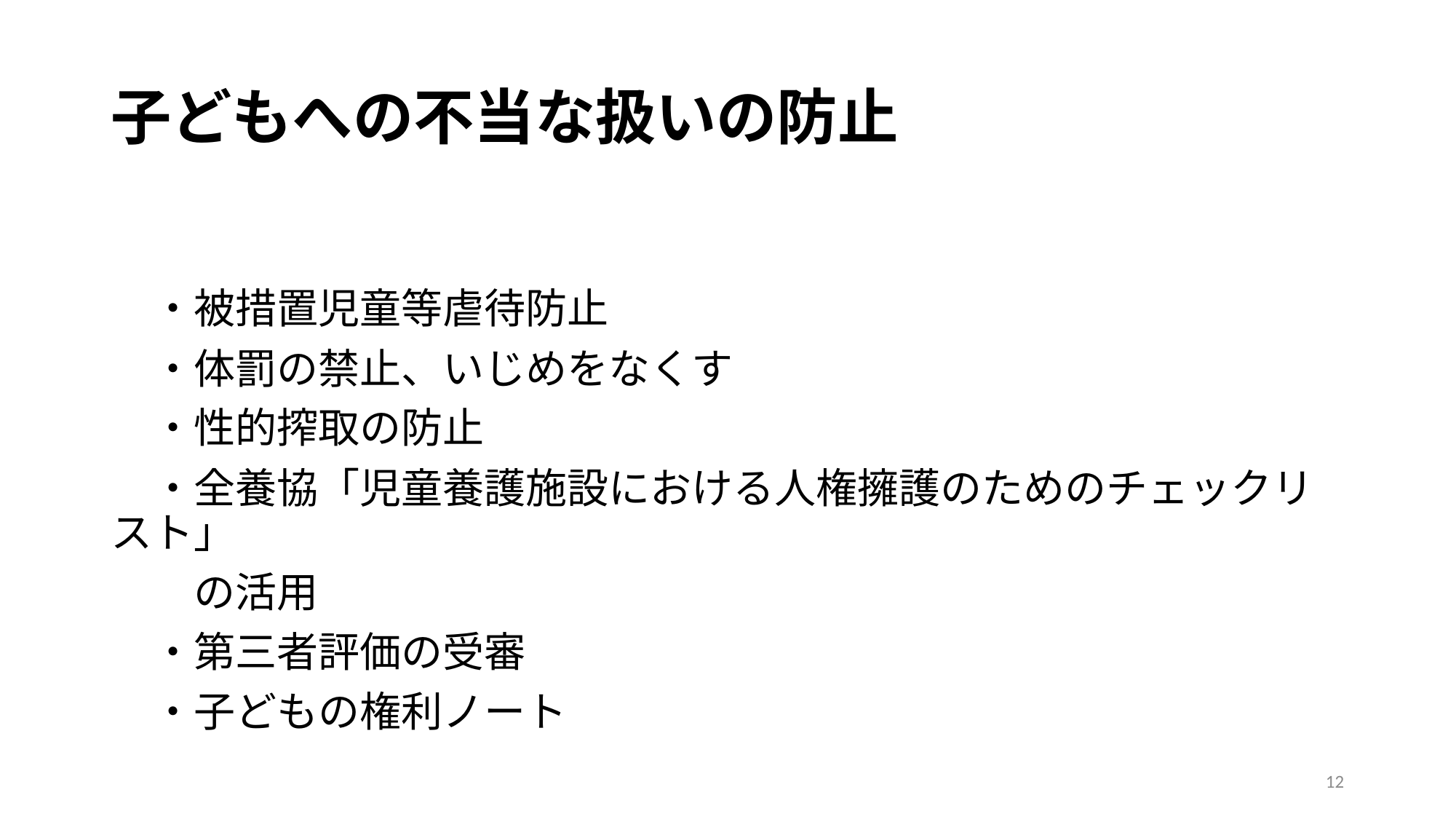

# 子どもへの不当な扱いの防止

　・被措置児童等虐待防止
　・体罰の禁止、いじめをなくす
　・性的搾取の防止
　・全養協「児童養護施設における人権擁護のためのチェックリスト」
　　の活用
　・第三者評価の受審
　・子どもの権利ノート

12